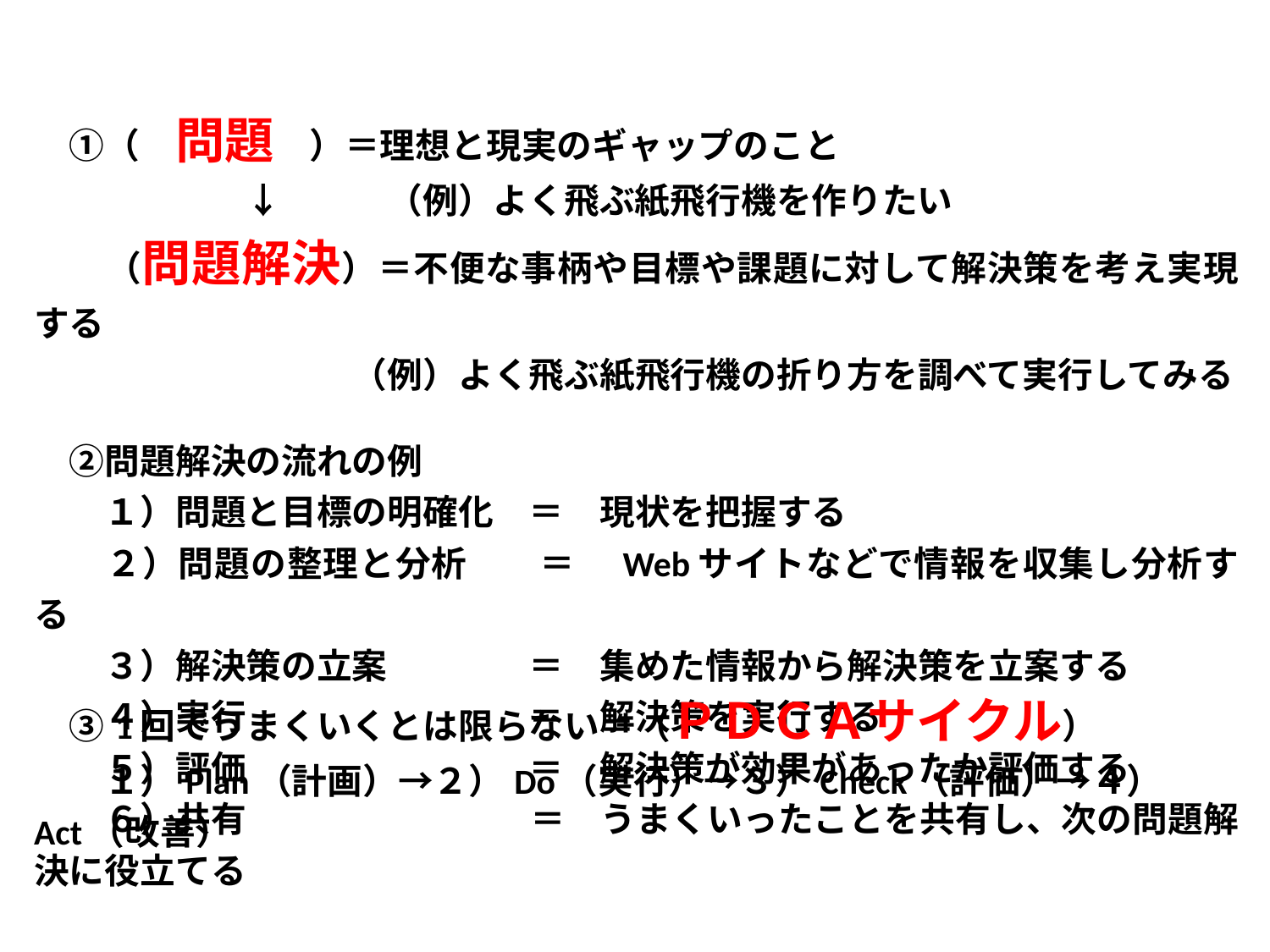

| ①（　問題　）＝理想と現実のギャップのこと |
| --- |
| ↓　　　（例）よく飛ぶ紙飛行機を作りたい |
| （問題解決）＝不便な事柄や目標や課題に対して解決策を考え実現する |
| （例）よく飛ぶ紙飛行機の折り方を調べて実行してみる |
|  |
| ②問題解決の流れの例 |
| １）問題と目標の明確化　＝　現状を把握する |
| ２）問題の整理と分析　　＝　Webサイトなどで情報を収集し分析する |
| ３）解決策の立案　　　　＝　集めた情報から解決策を立案する |
| ４）実行　　　　　　　　＝　解決策を実行する |
| ５）評価　　　　　　　　＝　解決策が効果があったか評価する |
| ６）共有　　　　　　　　＝　うまくいったことを共有し、次の問題解決に役立てる |
| ③1回でうまくいくとは限らない＝（ＰＤＣＡサイクル） |
| --- |
| １）Plan（計画）→２）Do（実行）→３）Check（評価）→４）Act（改善） |